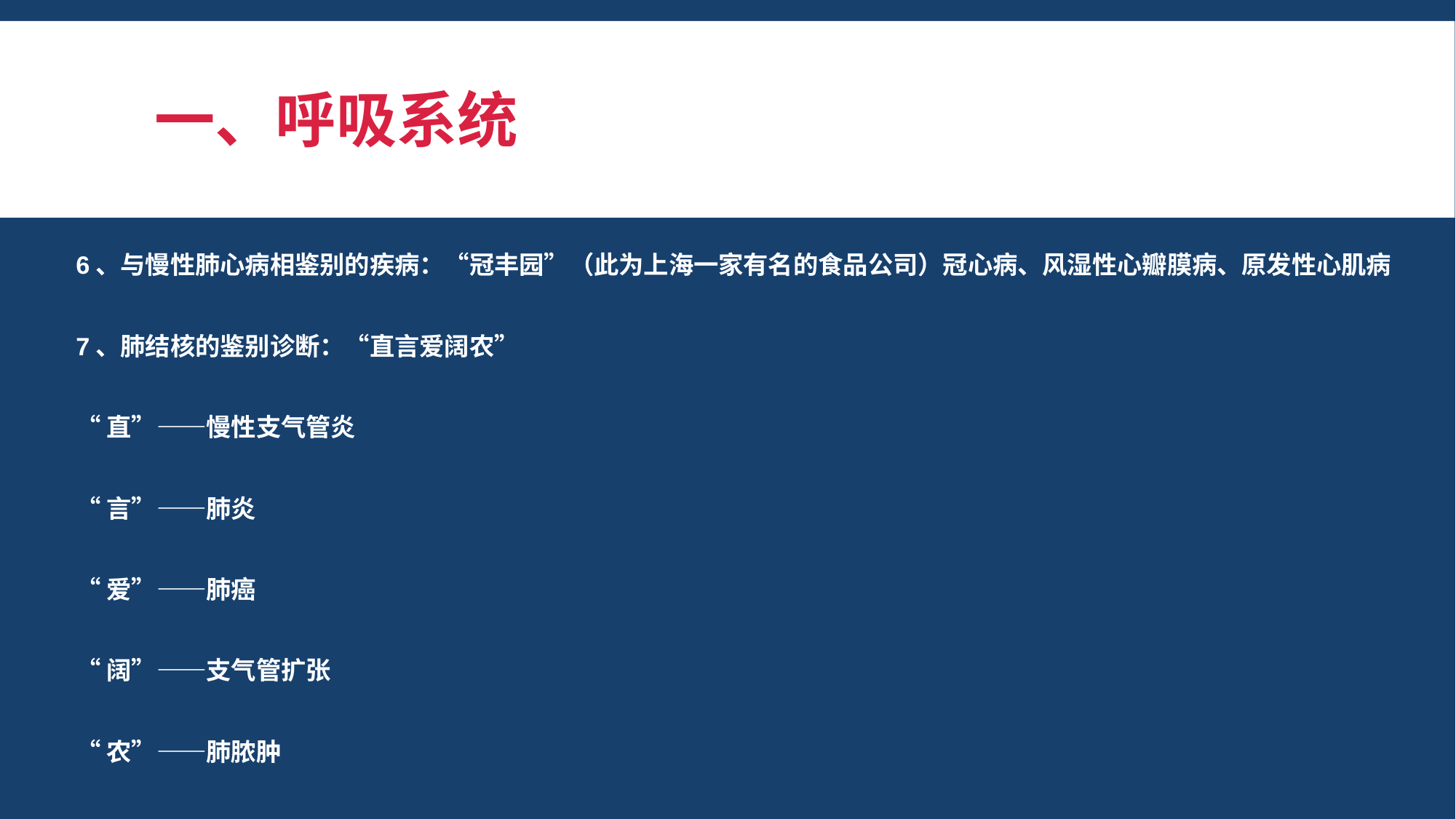

# 一、呼吸系统
6、与慢性肺心病相鉴别的疾病：“冠丰园”（此为上海一家有名的食品公司）冠心病、风湿性心瓣膜病、原发性心肌病
7、肺结核的鉴别诊断：“直言爱阔农”
“直”——慢性支气管炎
“言”——肺炎
“爱”——肺癌
“阔”——支气管扩张
“农”——肺脓肿